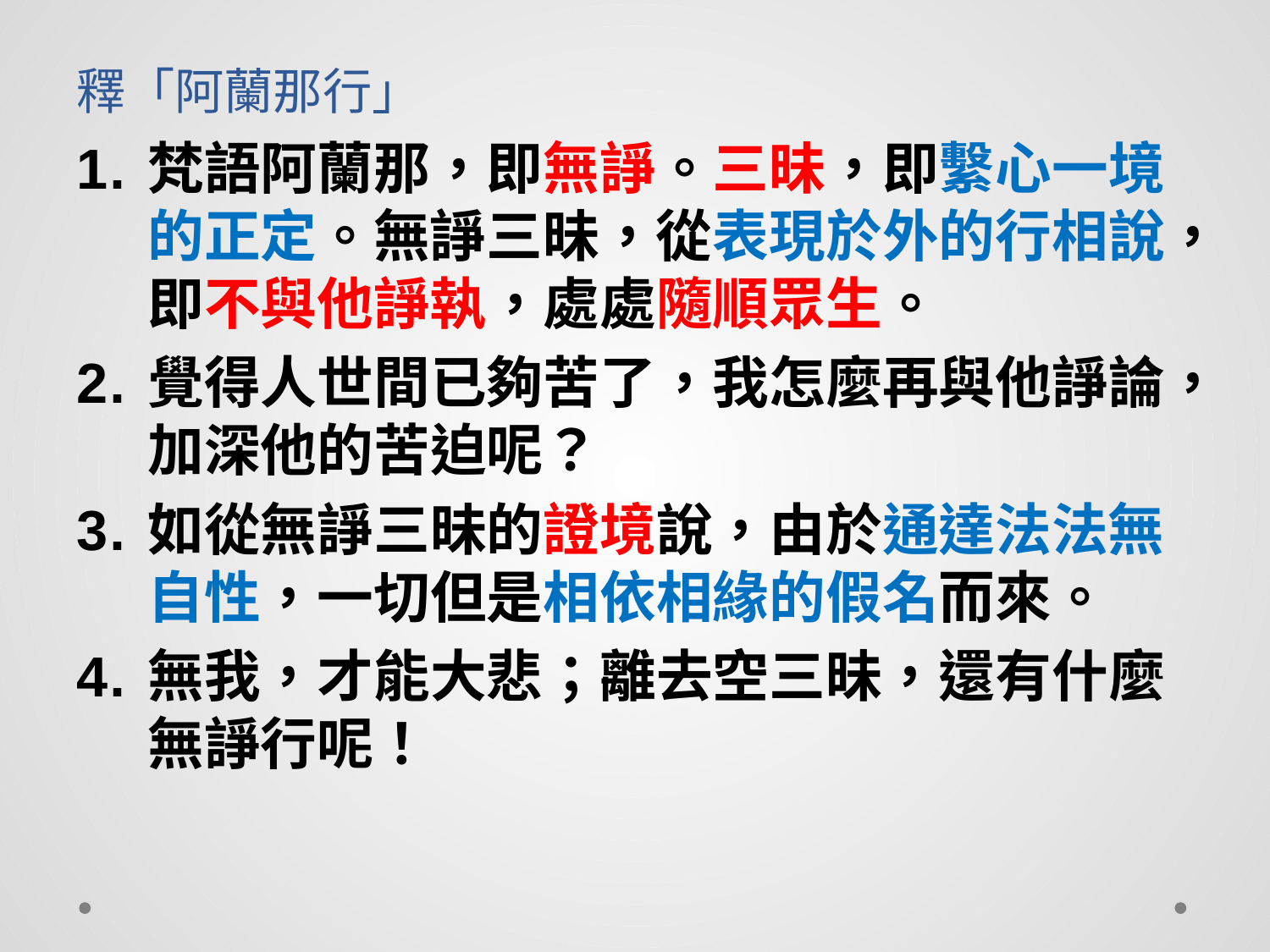

# 釋「阿蘭那行」
梵語阿蘭那，即無諍。三昧，即繫心一境的正定。無諍三昧，從表現於外的行相說，即不與他諍執，處處隨順眾生。
覺得人世間已夠苦了，我怎麼再與他諍論，加深他的苦迫呢？
如從無諍三昧的證境說，由於通達法法無自性，一切但是相依相緣的假名而來。
無我，才能大悲；離去空三昧，還有什麼無諍行呢！